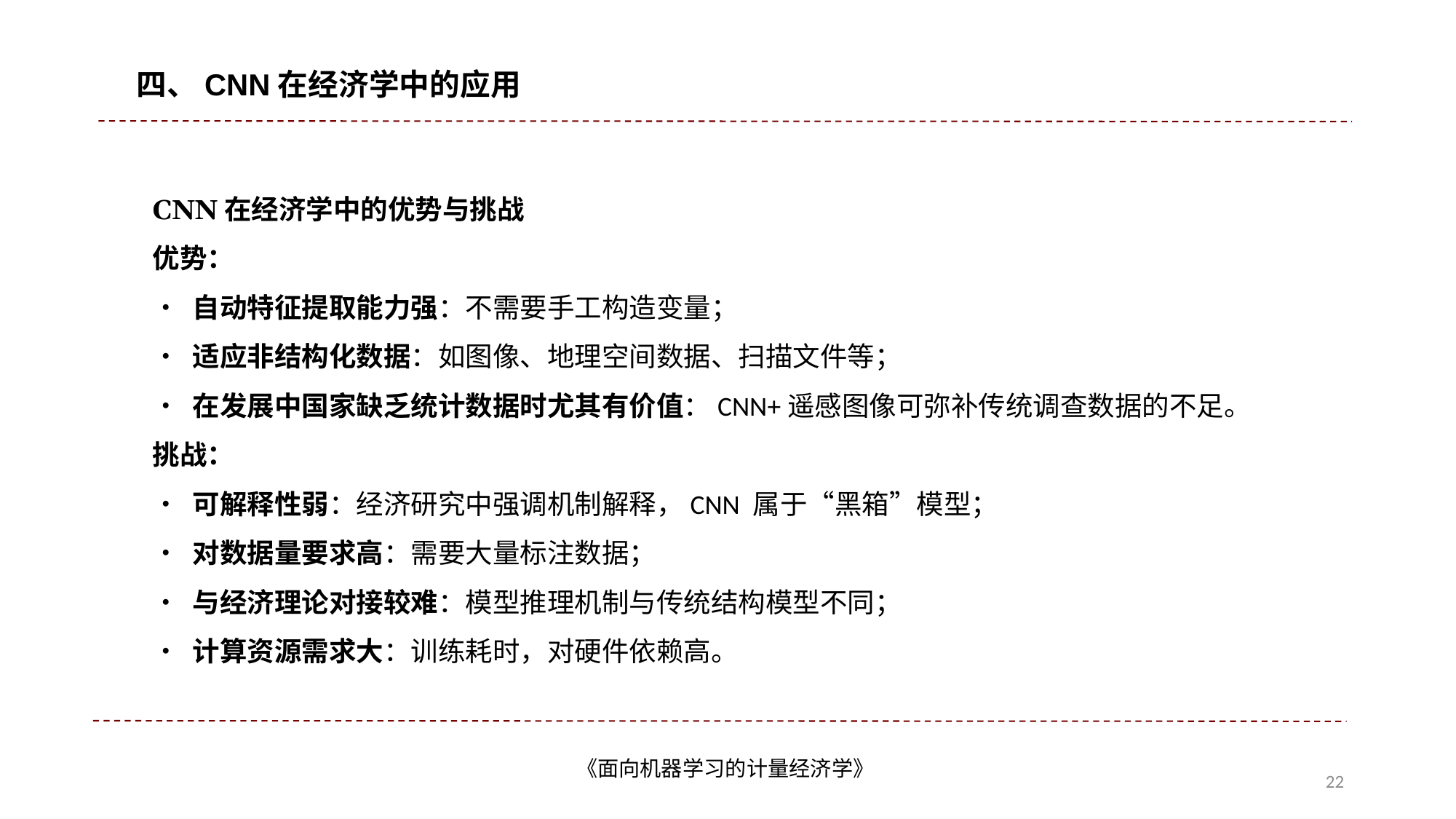

四、CNN在经济学中的应用

CNN在经济学中的优势与挑战
优势：
• 自动特征提取能力强：不需要手工构造变量；
• 适应非结构化数据：如图像、地理空间数据、扫描文件等；
• 在发展中国家缺乏统计数据时尤其有价值：CNN+遥感图像可弥补传统调查数据的不足。
挑战：
• 可解释性弱：经济研究中强调机制解释，CNN 属于“黑箱”模型；
• 对数据量要求高：需要大量标注数据；
• 与经济理论对接较难：模型推理机制与传统结构模型不同；
• 计算资源需求大：训练耗时，对硬件依赖高。
2025年7月
《面向机器学习的计量经济学》
22